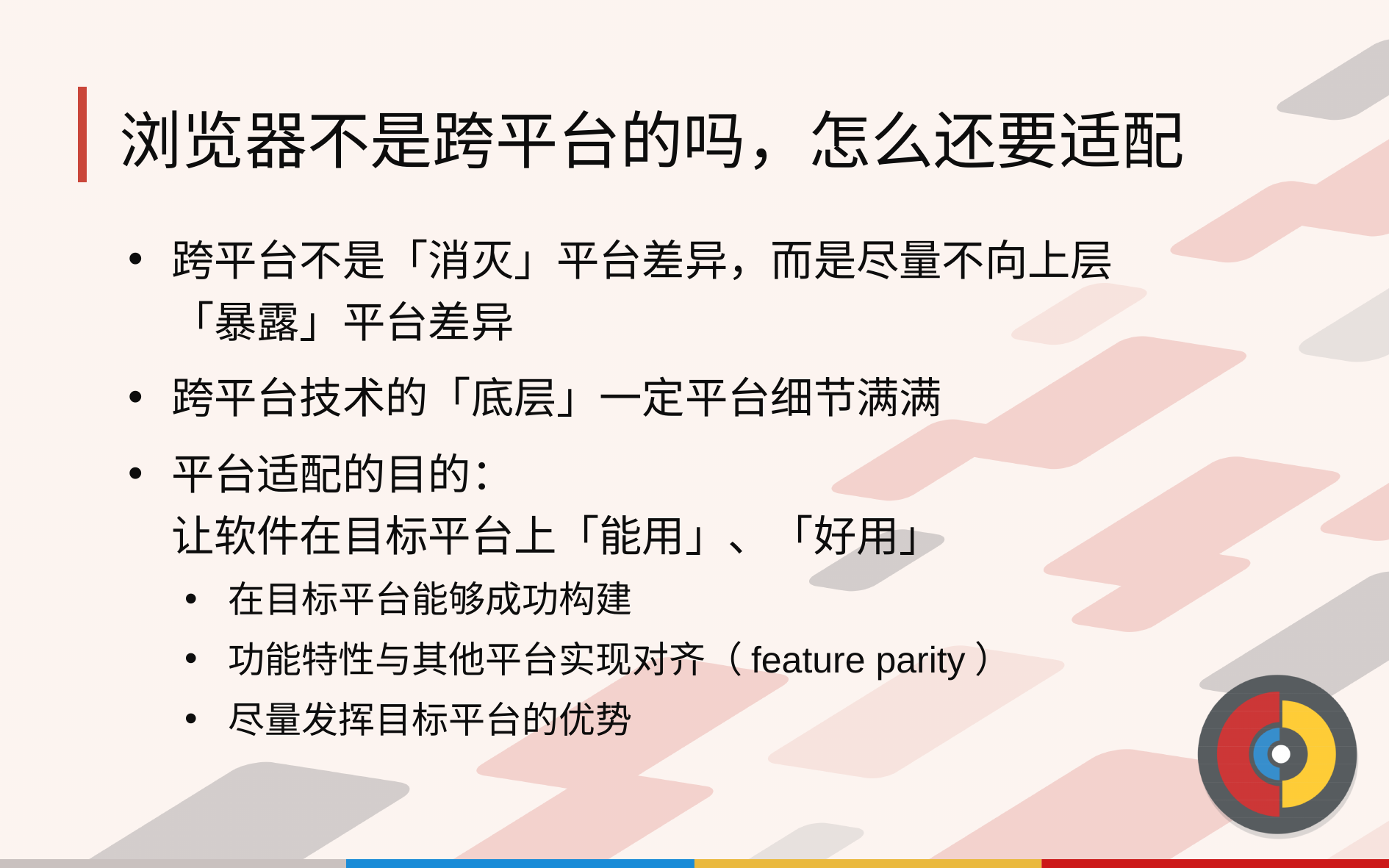

# 浏览器不是跨平台的吗，怎么还要适配
跨平台不是「消灭」平台差异，而是尽量不向上层「暴露」平台差异
跨平台技术的「底层」一定平台细节满满
平台适配的目的：
让软件在目标平台上「能用」、「好用」
在目标平台能够成功构建
功能特性与其他平台实现对齐（feature parity）
尽量发挥目标平台的优势